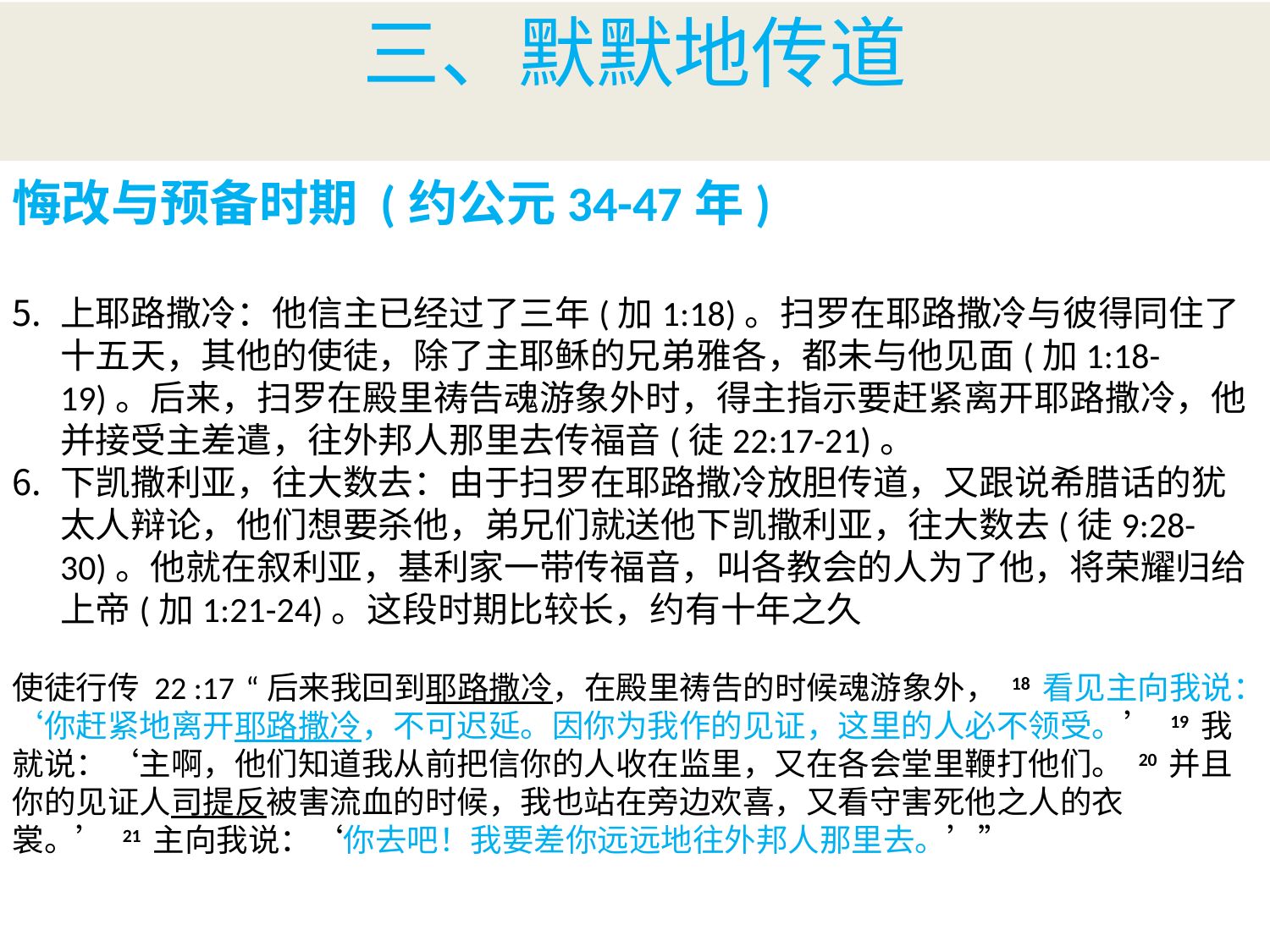

# 三、默默地传道
悔改与预备时期 (约公元34-47年)

上耶路撒冷：他信主已经过了三年(加1:18)。扫罗在耶路撒冷与彼得同住了十五天，其他的使徒，除了主耶稣的兄弟雅各，都未与他见面(加1:18-19)。后来，扫罗在殿里祷告魂游象外时，得主指示要赶紧离开耶路撒冷，他并接受主差遣，往外邦人那里去传福音(徒22:17-21)。
下凯撒利亚，往大数去：由于扫罗在耶路撒冷放胆传道，又跟说希腊话的犹太人辩论，他们想要杀他，弟兄们就送他下凯撒利亚，往大数去(徒9:28-30)。他就在叙利亚，基利家一带传福音，叫各教会的人为了他，将荣耀归给上帝(加1:21-24)。这段时期比较长，约有十年之久

使徒行传 22 :17  “后来我回到耶路撒冷，在殿里祷告的时候魂游象外， 18 看见主向我说：‘你赶紧地离开耶路撒冷，不可迟延。因你为我作的见证，这里的人必不领受。’ 19 我就说：‘主啊，他们知道我从前把信你的人收在监里，又在各会堂里鞭打他们。 20 并且你的见证人司提反被害流血的时候，我也站在旁边欢喜，又看守害死他之人的衣裳。’ 21 主向我说：‘你去吧！我要差你远远地往外邦人那里去。’”